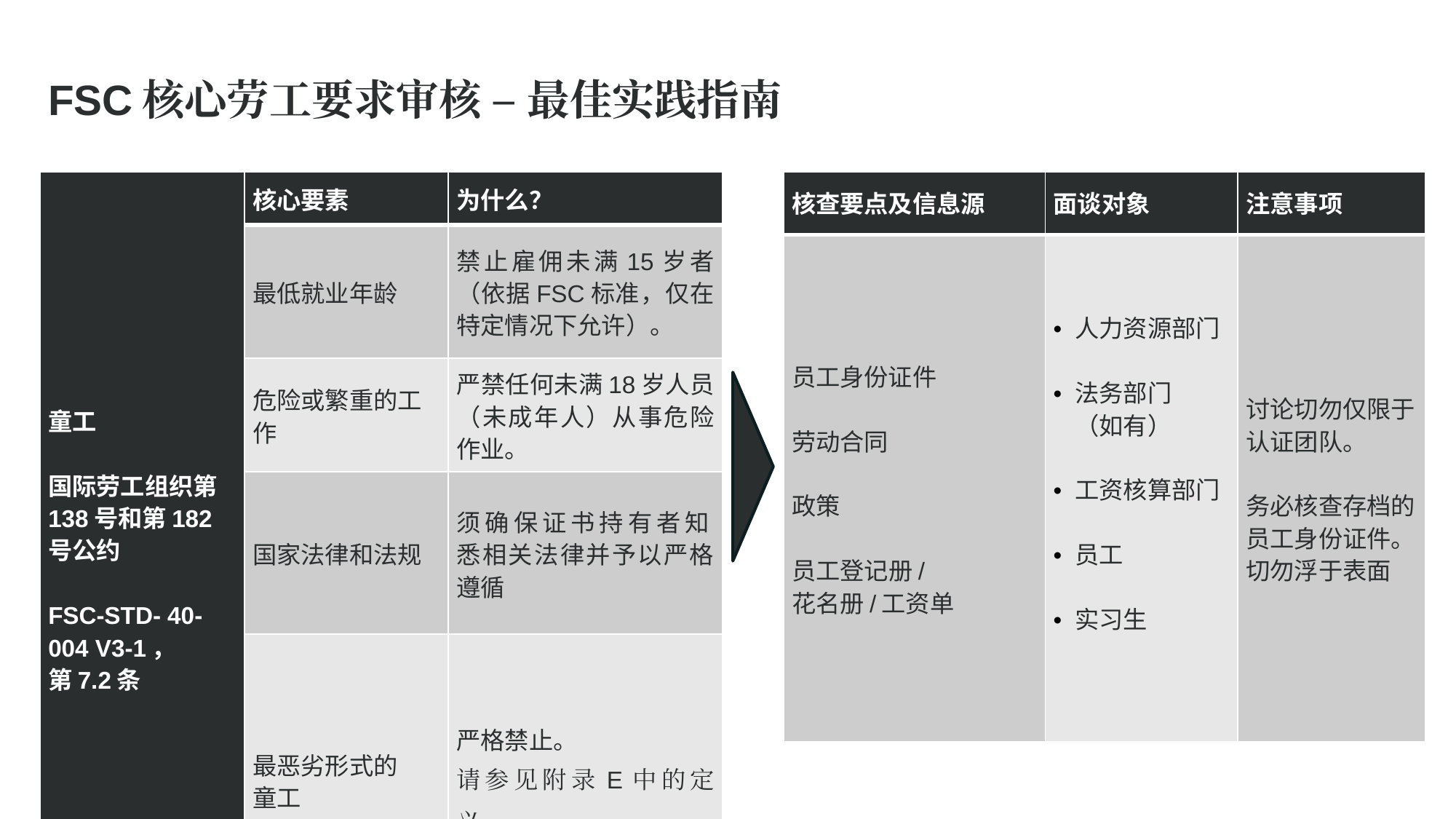

FSC核心劳工要求审核 – 最佳实践指南
| 童工 国际劳工组织第138号和第182号公约 FSC-STD- 40-004 V3-1， 第7.2条 | 核心要素 | 为什么？ |
| --- | --- | --- |
| 童工   国际劳工组织第138号和第182号公约 | 最低就业年龄 | 禁止雇佣未满15岁者（依据FSC标准，仅在特定情况下允许）。 |
|  | 危险或繁重的工作 | 严禁任何未满18岁人员（未成年人）从事危险作业。 |
|  | 国家法律和法规 | 须确保证书持有者知 悉相关法律并予以严格遵循 |
|  | 最恶劣形式的 童工 | 严格禁止。 请参见附录E中的定义。 |
| 核查要点及信息源 | 面谈对象 | 注意事项 |
| --- | --- | --- |
| 员工身份证件 劳动合同 政策 员工登记册/ 花名册/工资单 | 人力资源部门 法务部门 （如有） 工资核算部门 员工 实习生 | 讨论切勿仅限于认证团队。 务必核查存档的员工身份证件。切勿浮于表面 |